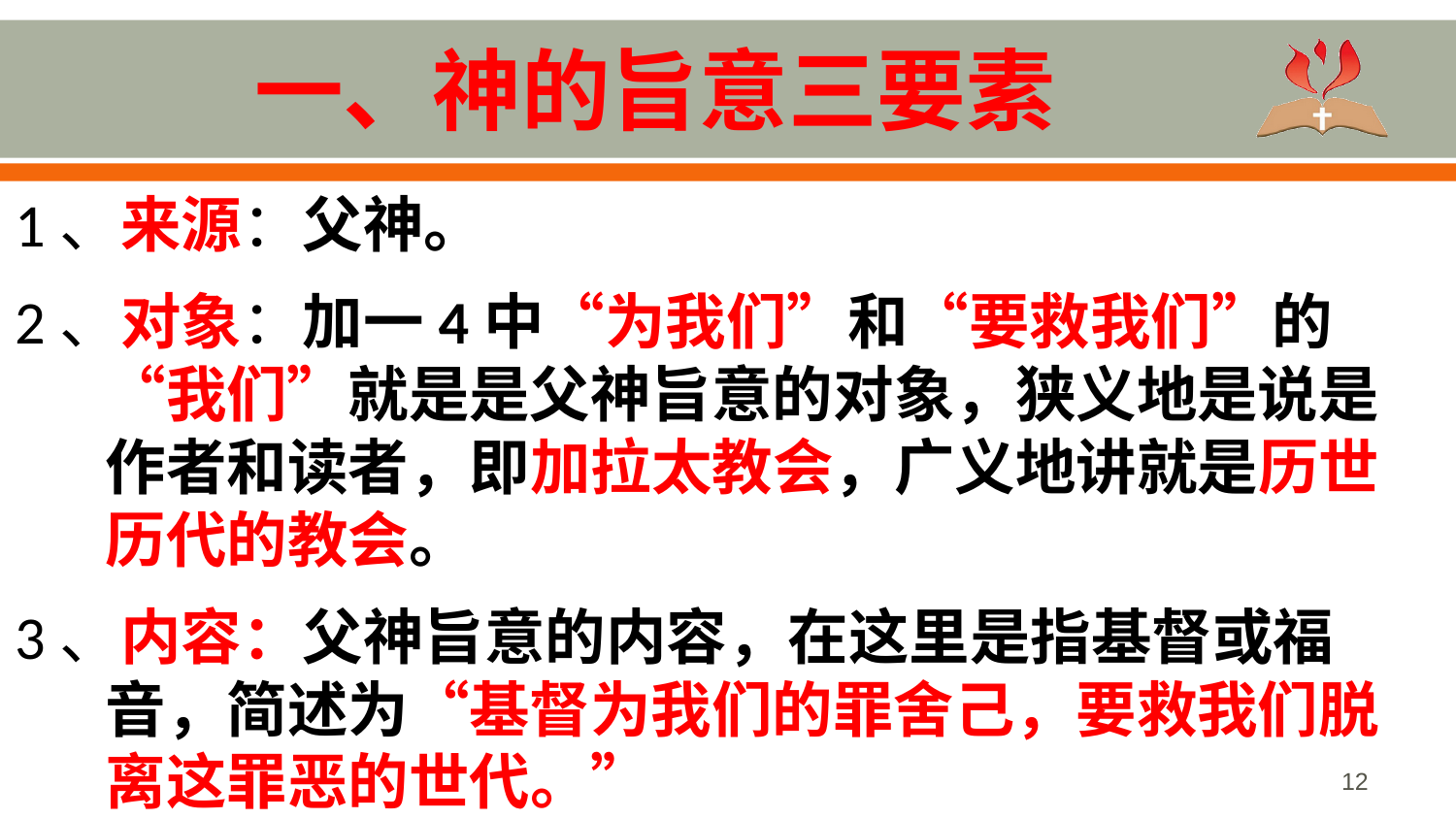

# 一、神的旨意三要素
1、来源：父神。
2、对象：加一4中“为我们”和“要救我们”的“我们”就是是父神旨意的对象，狭义地是说是作者和读者，即加拉太教会，广义地讲就是历世历代的教会。
3、内容：父神旨意的内容，在这里是指基督或福音，简述为“基督为我们的罪舍己，要救我们脱离这罪恶的世代。”
12